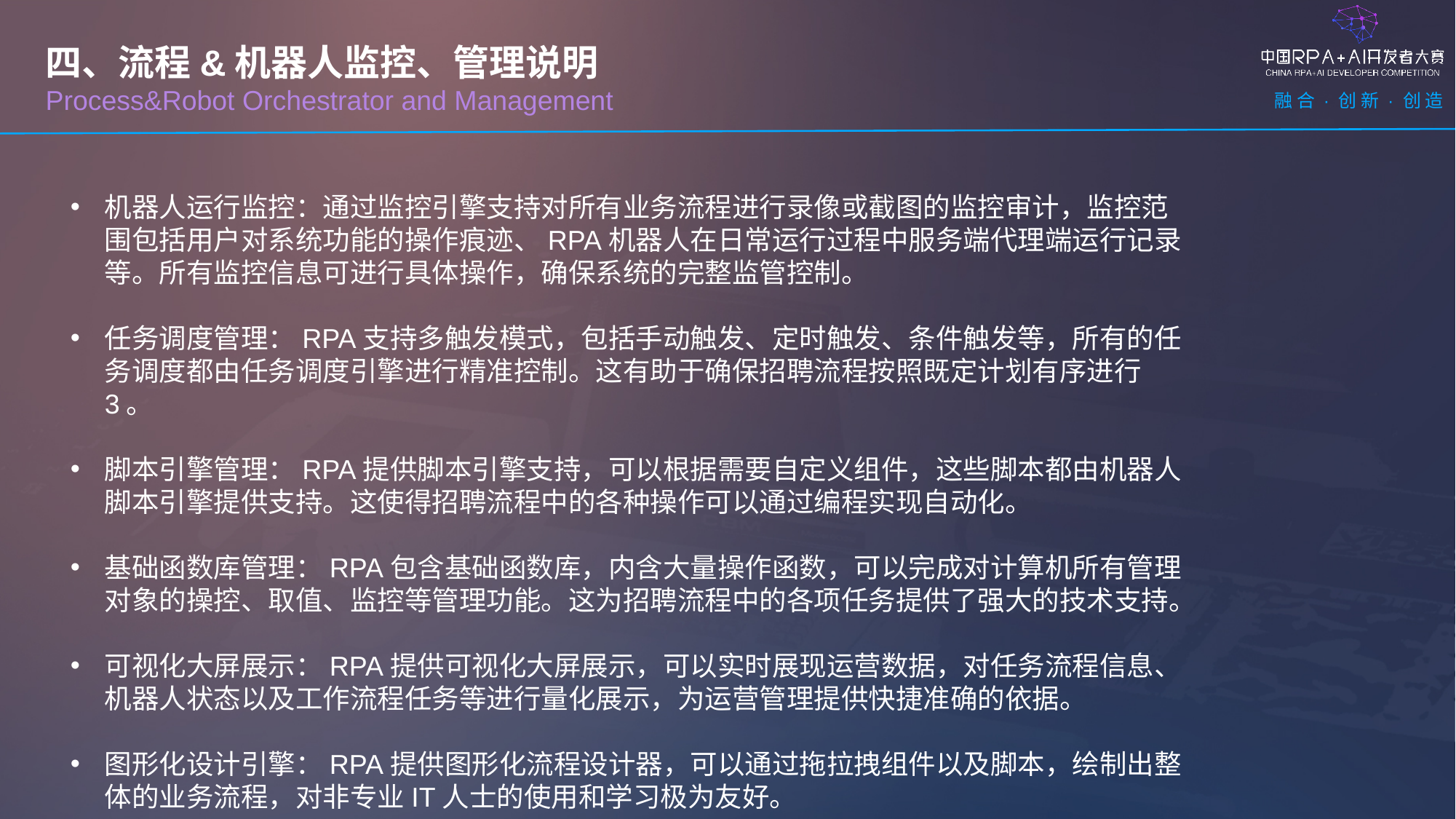

四、流程&机器人监控、管理说明
Process&Robot Orchestrator and Management
机器人运行监控：通过监控引擎支持对所有业务流程进行录像或截图的监控审计，监控范围包括用户对系统功能的操作痕迹、RPA机器人在日常运行过程中服务端代理端运行记录等。所有监控信息可进行具体操作，确保系统的完整监管控制。

任务调度管理：RPA支持多触发模式，包括手动触发、定时触发、条件触发等，所有的任务调度都由任务调度引擎进行精准控制。这有助于确保招聘流程按照既定计划有序进行3。

脚本引擎管理：RPA提供脚本引擎支持，可以根据需要自定义组件，这些脚本都由机器人脚本引擎提供支持。这使得招聘流程中的各种操作可以通过编程实现自动化。

基础函数库管理：RPA包含基础函数库，内含大量操作函数，可以完成对计算机所有管理对象的操控、取值、监控等管理功能。这为招聘流程中的各项任务提供了强大的技术支持。

可视化大屏展示：RPA提供可视化大屏展示，可以实时展现运营数据，对任务流程信息、机器人状态以及工作流程任务等进行量化展示，为运营管理提供快捷准确的依据。

图形化设计引擎：RPA提供图形化流程设计器，可以通过拖拉拽组件以及脚本，绘制出整体的业务流程，对非专业IT人士的使用和学习极为友好。